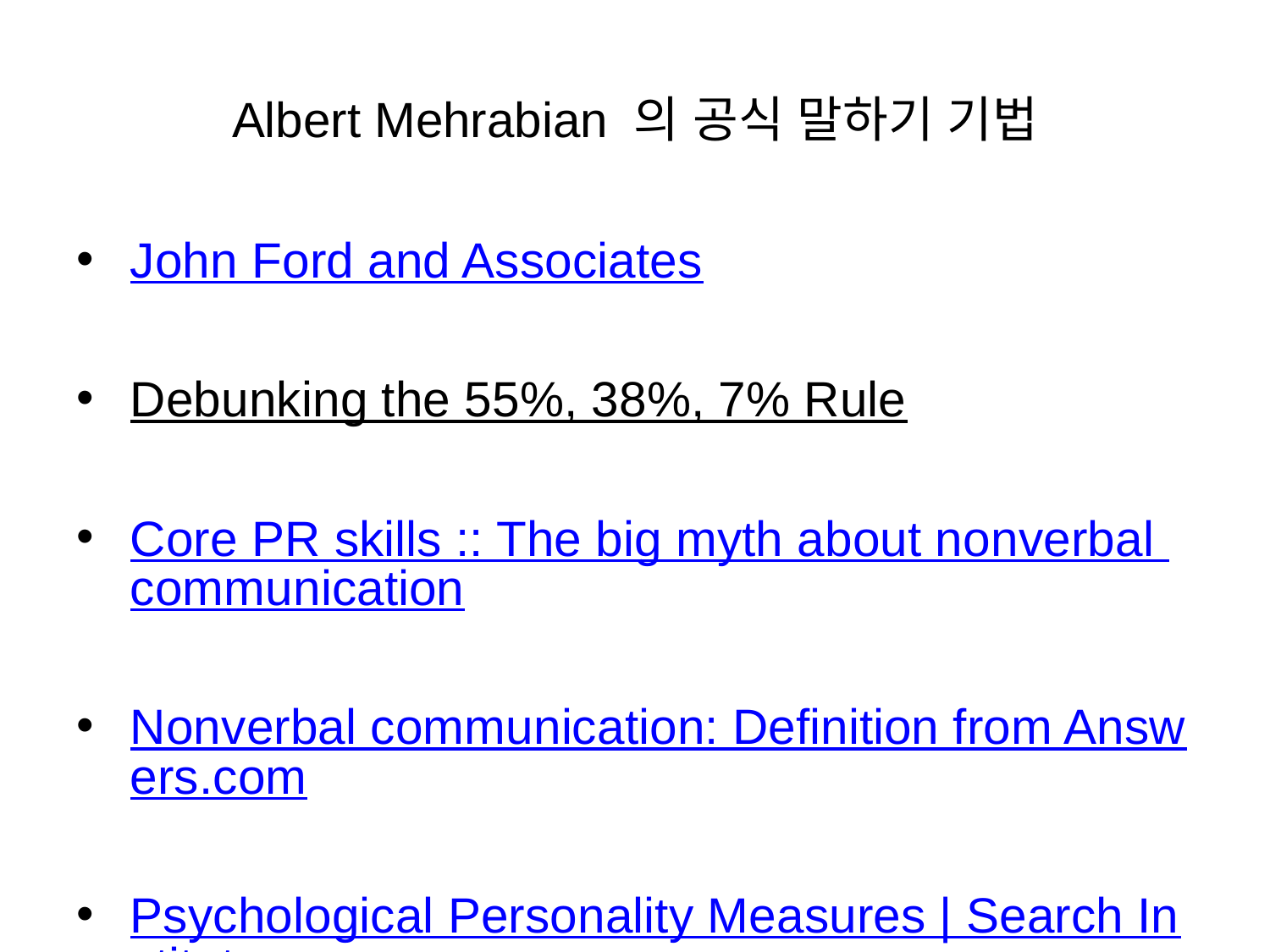

# Albert Mehrabian 의 공식 말하기 기법
John Ford and Associates

Debunking the 55%, 38%, 7% Rule

Core PR skills :: The big myth about nonverbal communication

Nonverbal communication: Definition from Answers.com

Psychological Personality Measures | Search Institute